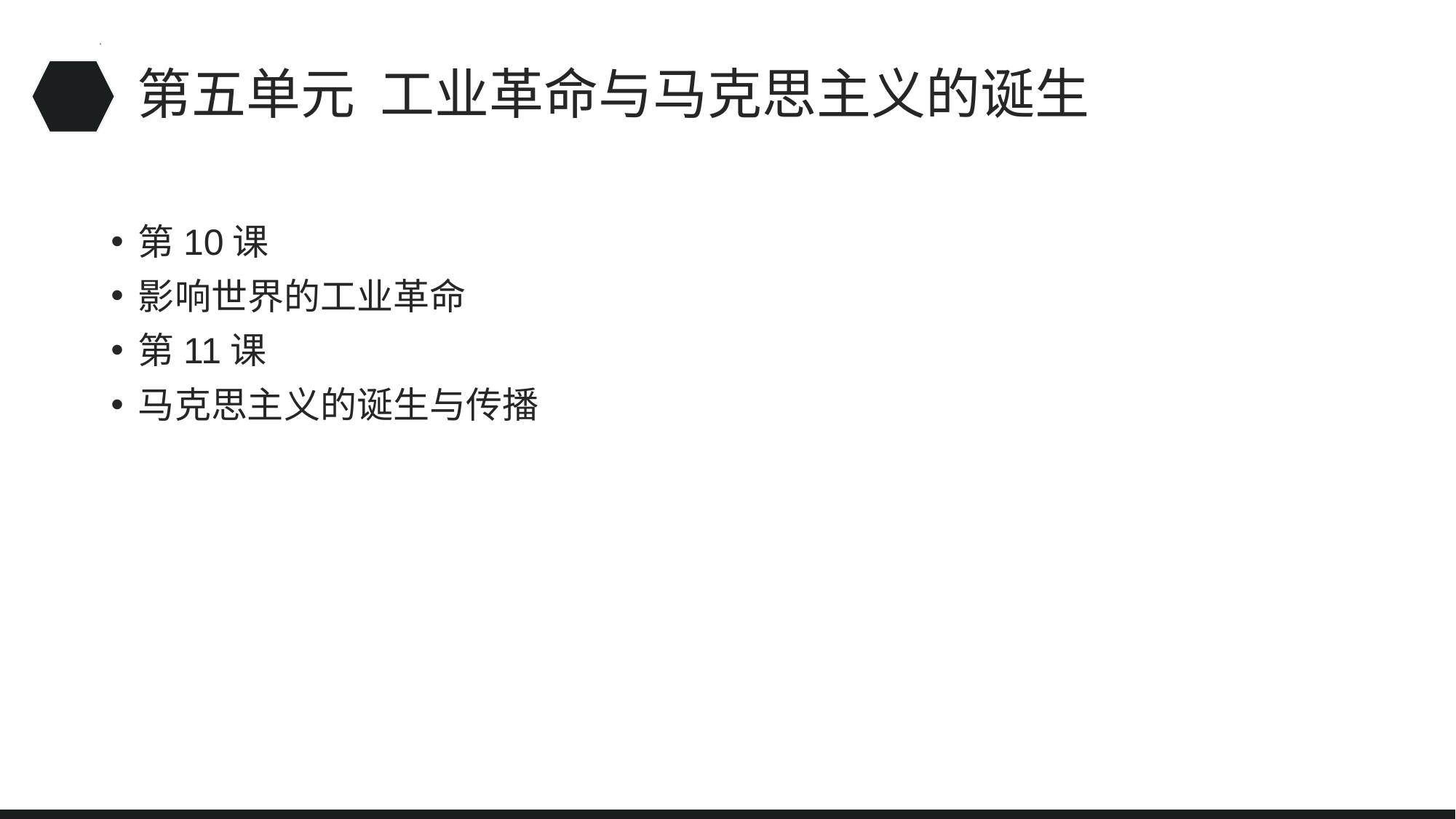

# 第五单元  工业革命与马克思主义的诞生
第10课
影响世界的工业革命
第11课
马克思主义的诞生与传播